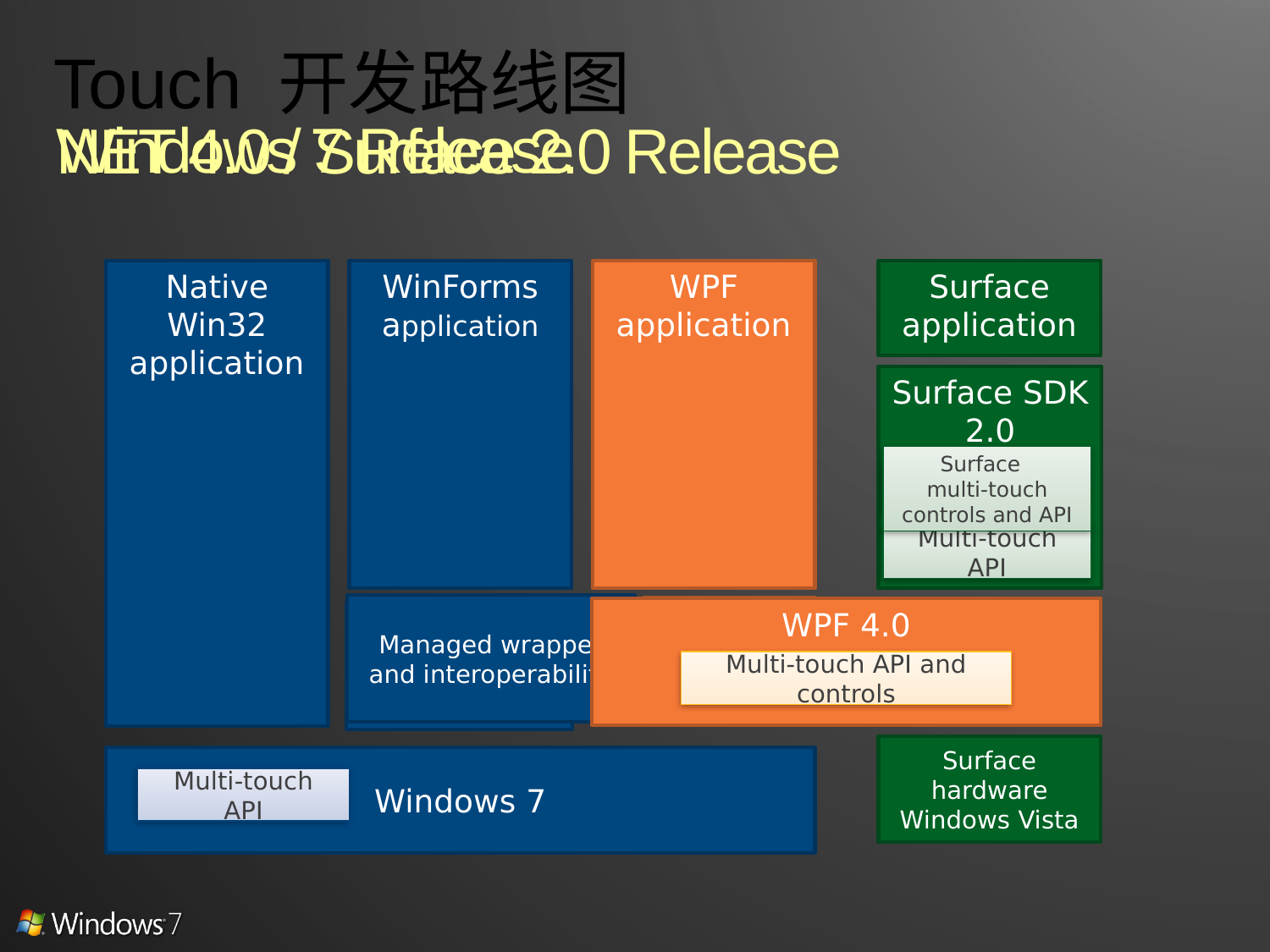

# Touch 开发路线图
Windows 7 Release
NET 4.0 / Surface 2.0 Release
Native
Win32
application
WinForms application
WPF application
Surface application
Surface SDK
1.0
Surface SDK 2.0
Surface
multi-touch controls and API
Multi-touch controls
Multi-touch API
Managed wrapper and interoperability
WPF 3.5 SP1
WPF 4.0
WPF 3.5
Managed wrapper and interoperability
Multi-touch API and controls
Surface Hardware
Windows 7
Surface hardware
Windows Vista
Windows 7
Multi-touch API